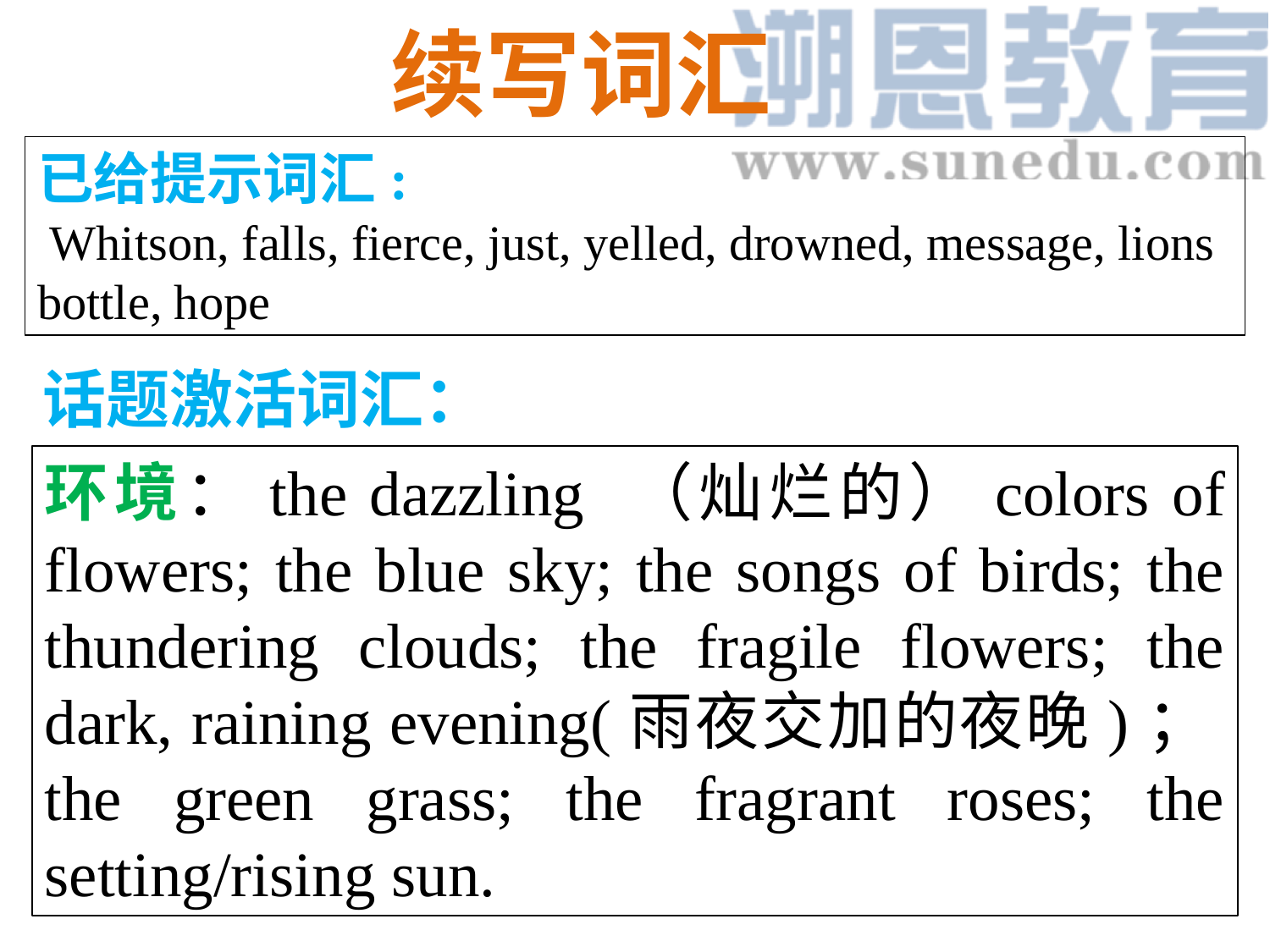

续写词汇
已给提示词汇:
 Whitson, falls, fierce, just, yelled, drowned, message, lions bottle, hope
话题激活词汇：
环境：the dazzling （灿烂的）colors of flowers; the blue sky; the songs of birds; the thundering clouds; the fragile flowers; the dark, raining evening(雨夜交加的夜晚)；the green grass; the fragrant roses; the setting/rising sun.